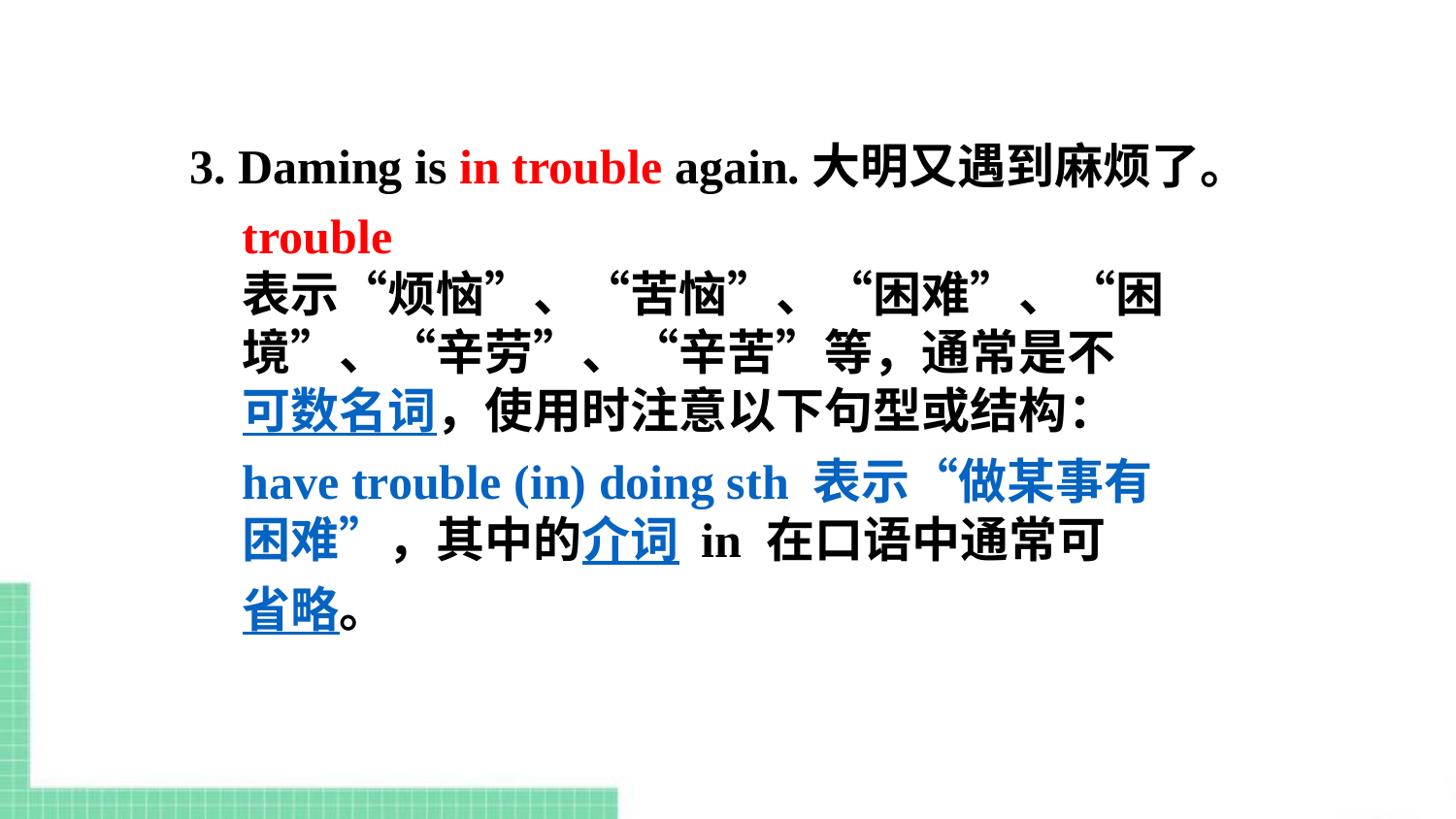

3. Daming is in trouble again.大明又遇到麻烦了。
trouble
表示“烦恼”、“苦恼”、“困难”、“困境”、“辛劳”、“辛苦”等，通常是不可数名词，使用时注意以下句型或结构：
have trouble (in) doing sth 表示“做某事有困难”，其中的介词 in 在口语中通常可省略。